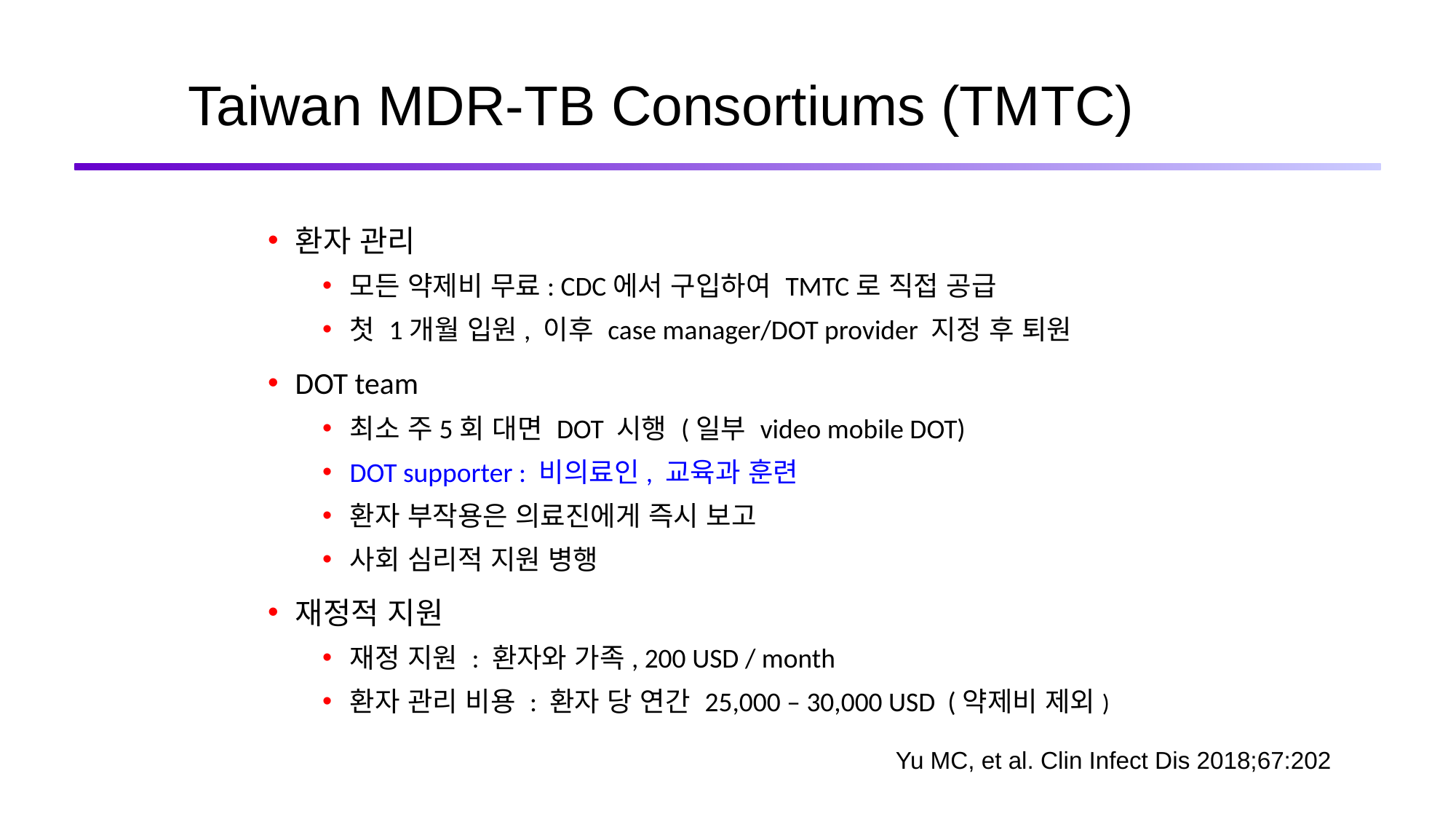

# Taiwan MDR-TB Consortiums (TMTC)

환자 관리
모든 약제비 무료: CDC에서 구입하여 TMTC로 직접 공급
첫 1개월 입원, 이후 case manager/DOT provider 지정 후 퇴원
DOT team
최소 주5회 대면 DOT 시행 (일부 video mobile DOT)
DOT supporter : 비의료인, 교육과 훈련
환자 부작용은 의료진에게 즉시 보고
사회 심리적 지원 병행
재정적 지원
재정 지원 : 환자와 가족, 200 USD / month
환자 관리 비용 : 환자 당 연간 25,000 – 30,000 USD  (약제비 제외)
Yu MC, et al. Clin Infect Dis 2018;67:202